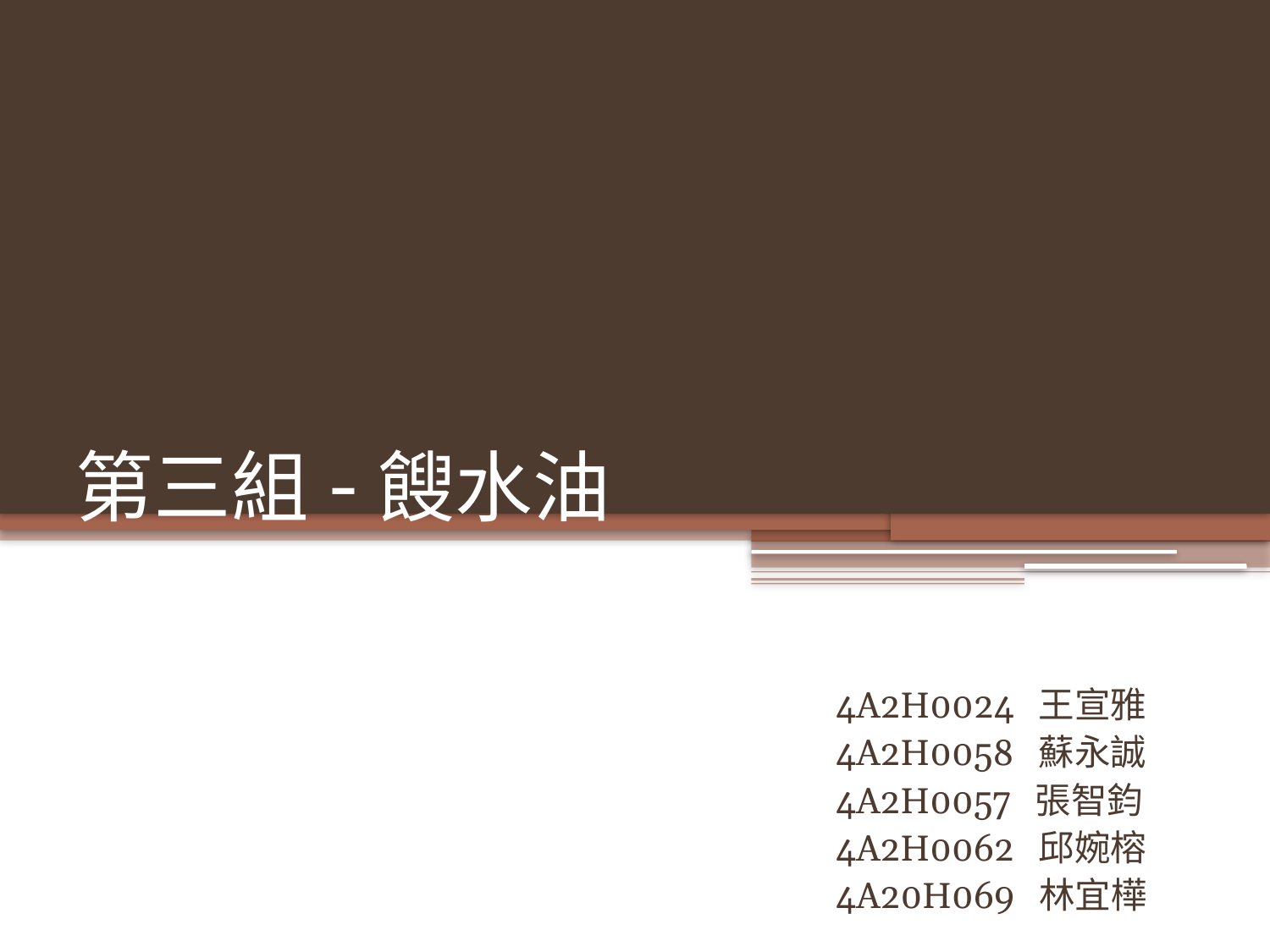

# 第三組-餿水油
4A2H0024  王宣雅
4A2H0058  蘇永誠
4A2H0057  張智鈞
4A2H0062  邱婉榕
4A20H069  林宜樺